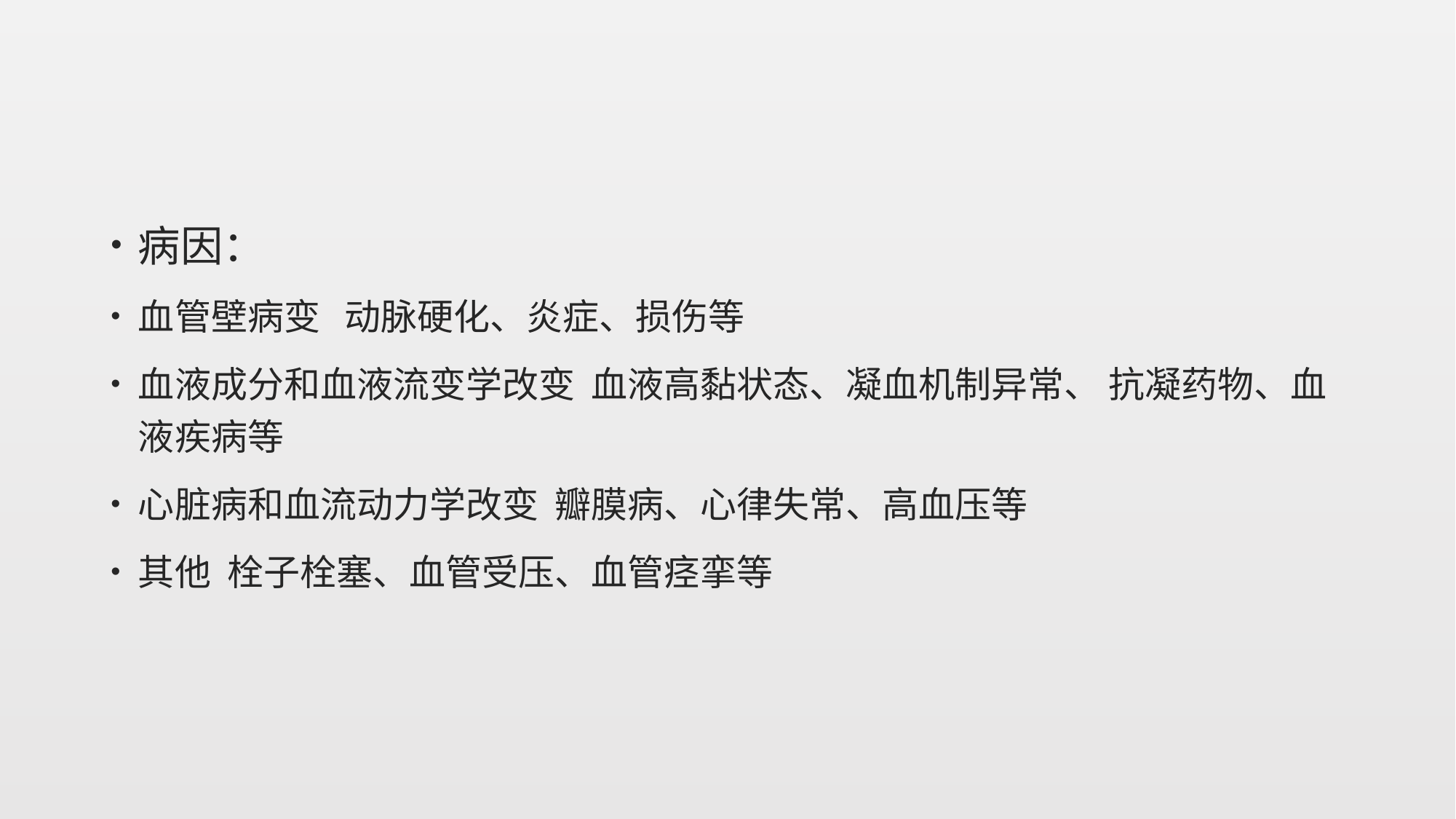

#
病因：
血管壁病变   动脉硬化、炎症、损伤等
血液成分和血液流变学改变  血液高黏状态、凝血机制异常、 抗凝药物、血液疾病等
心脏病和血流动力学改变  瓣膜病、心律失常、高血压等
其他  栓子栓塞、血管受压、血管痉挛等